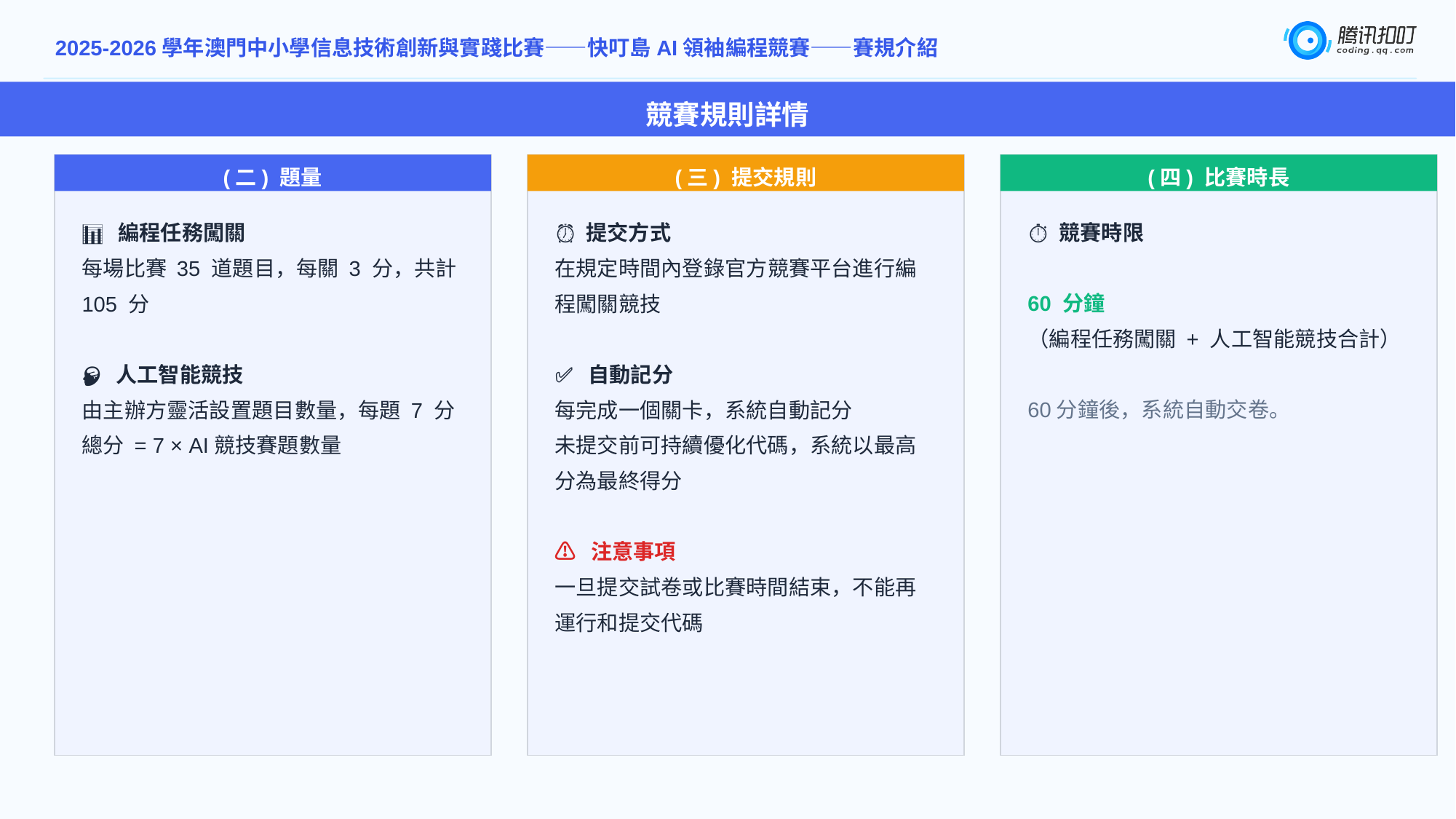

2025-2026學年澳門中小學信息技術創新與實踐比賽——快叮島AI領袖編程競賽——賽規介紹

競賽規則詳情

(二) 題量

(三) 提交規則

(四) 比賽時長
📊  編程任務闖關
每場比賽 35 道題目，每關 3 分，共計105 分

🧠  人工智能競技
由主辦方靈活設置題目數量，每題 7 分
總分 = 7 × AI競技賽題數量
⏰ 提交方式
在規定時間內登錄官方競賽平台進行編程闖關競技

✅  自動記分
每完成一個關卡，系統自動記分
未提交前可持續優化代碼，系統以最高分為最終得分

⚠  注意事項
一旦提交試卷或比賽時間結束，不能再運行和提交代碼
⏱ 競賽時限

60 分鐘
（編程任務闖關 + 人工智能競技合計）

60分鐘後，系統自動交卷。